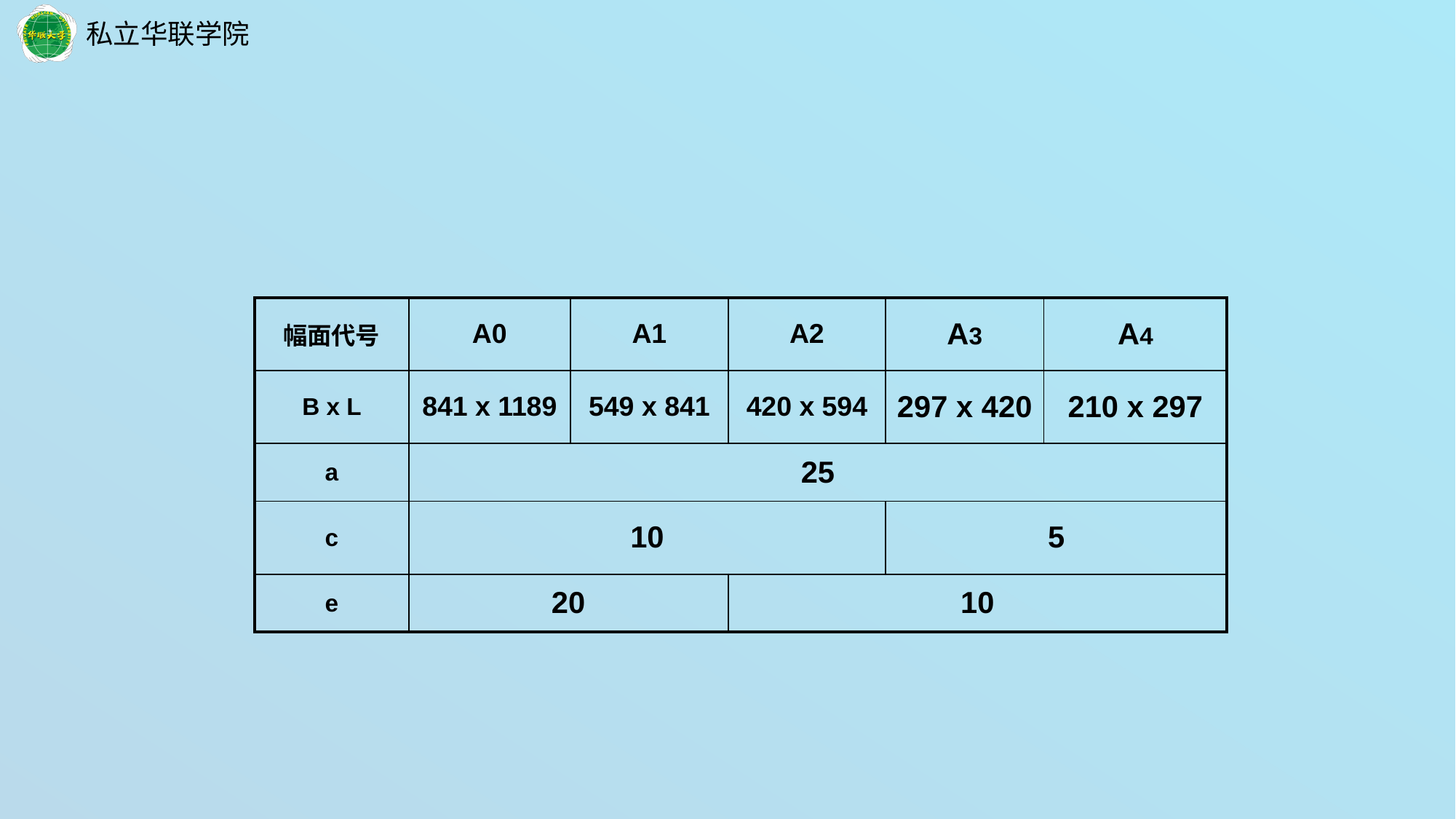

| 幅面代号 | A0 | A1 | A2 | A3 | A4 |
| --- | --- | --- | --- | --- | --- |
| B x L | 841 x 1189 | 549 x 841 | 420 x 594 | 297 x 420 | 210 x 297 |
| a | 25 |  |  |  |  |
| c | 10 |  |  | 5 |  |
| e | 20 |  | 10 |  |  |